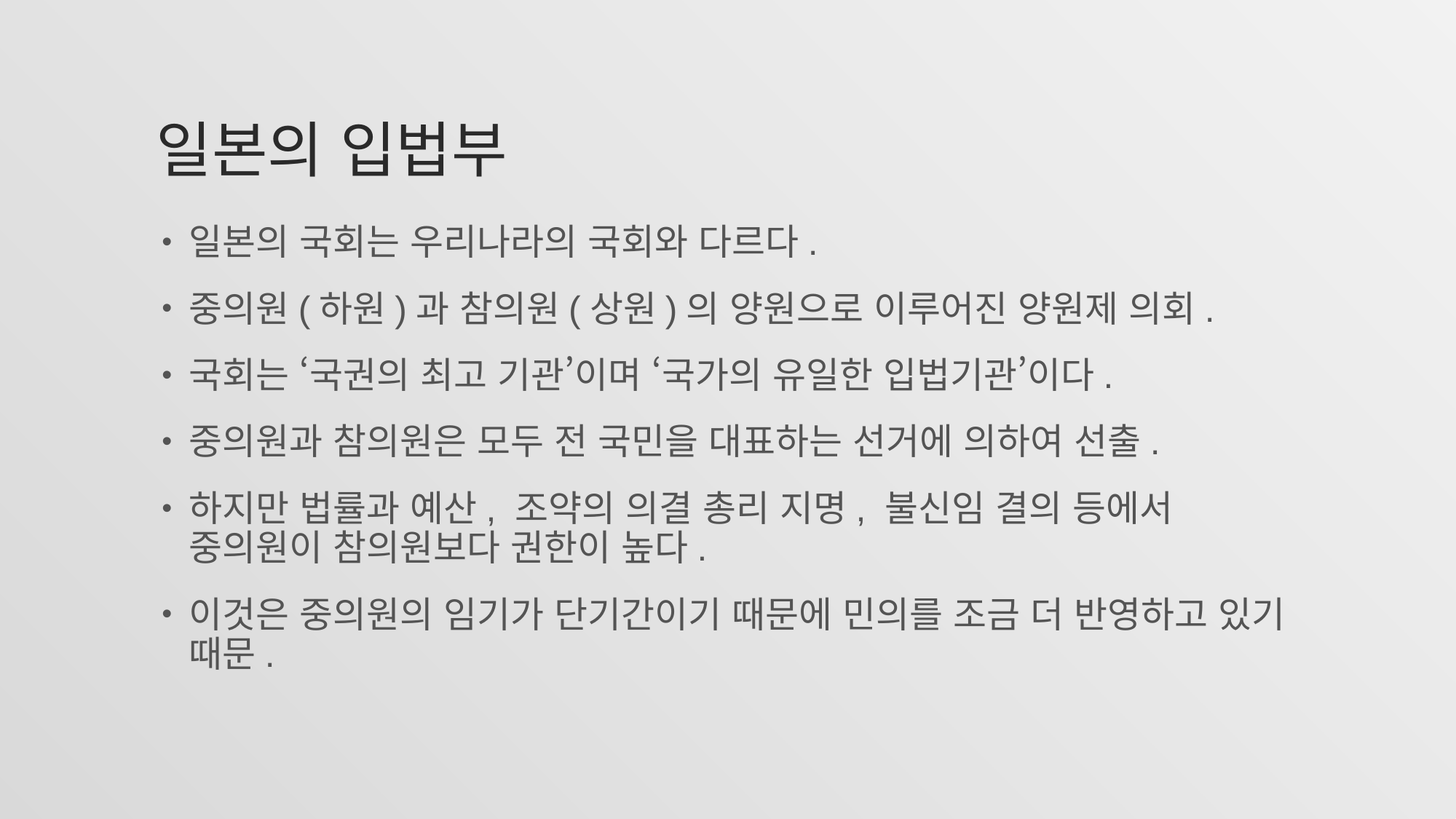

# 일본의 입법부
일본의 국회는 우리나라의 국회와 다르다.
중의원(하원)과 참의원(상원)의 양원으로 이루어진 양원제 의회.
국회는 ‘국권의 최고 기관’이며 ‘국가의 유일한 입법기관’이다.
중의원과 참의원은 모두 전 국민을 대표하는 선거에 의하여 선출.
하지만 법률과 예산, 조약의 의결 총리 지명, 불신임 결의 등에서 중의원이 참의원보다 권한이 높다.
이것은 중의원의 임기가 단기간이기 때문에 민의를 조금 더 반영하고 있기 때문.